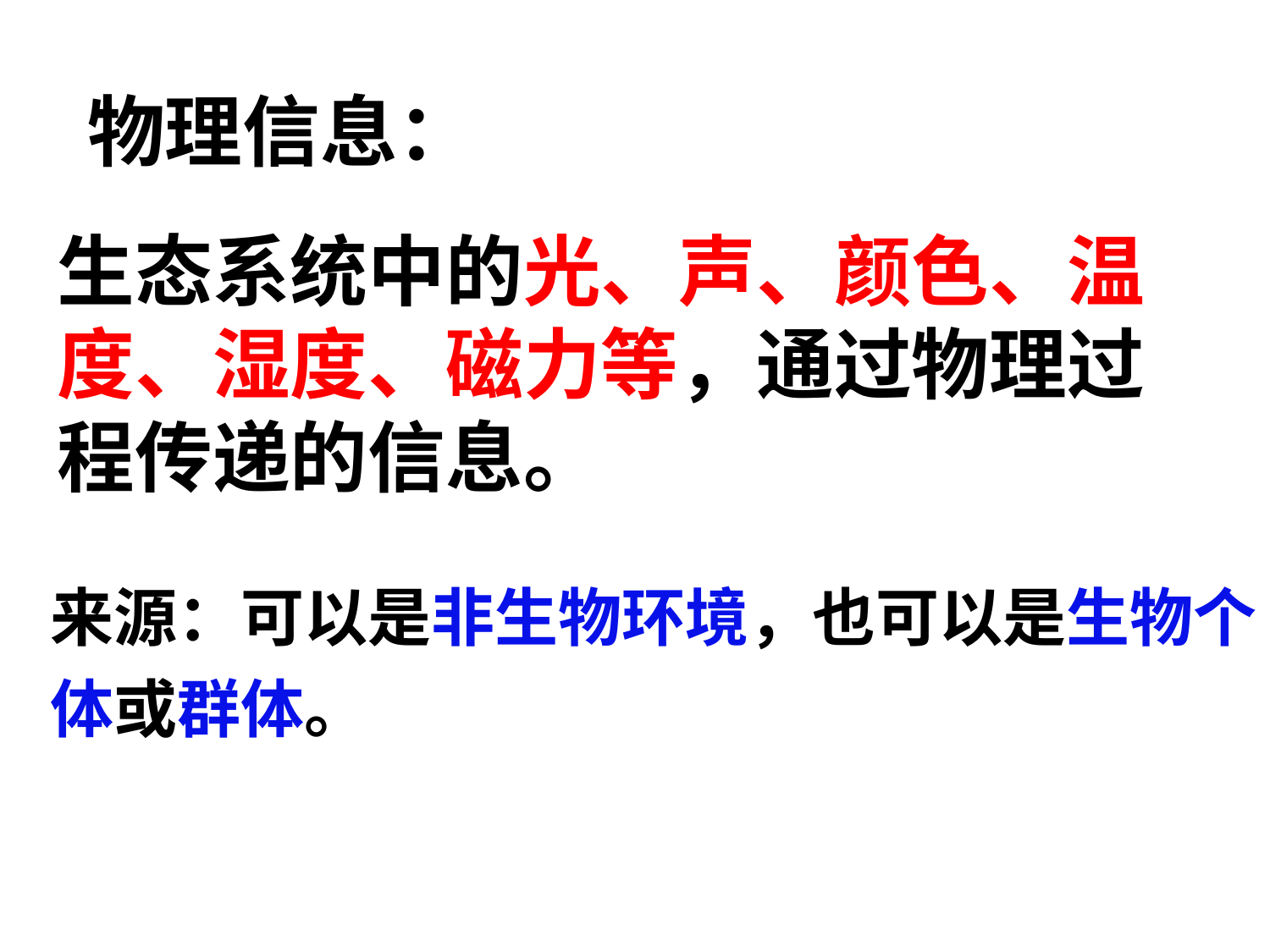

物理信息：
生态系统中的光、声、颜色、温度、湿度、磁力等，通过物理过程传递的信息。
来源：可以是非生物环境，也可以是生物个
体或群体。